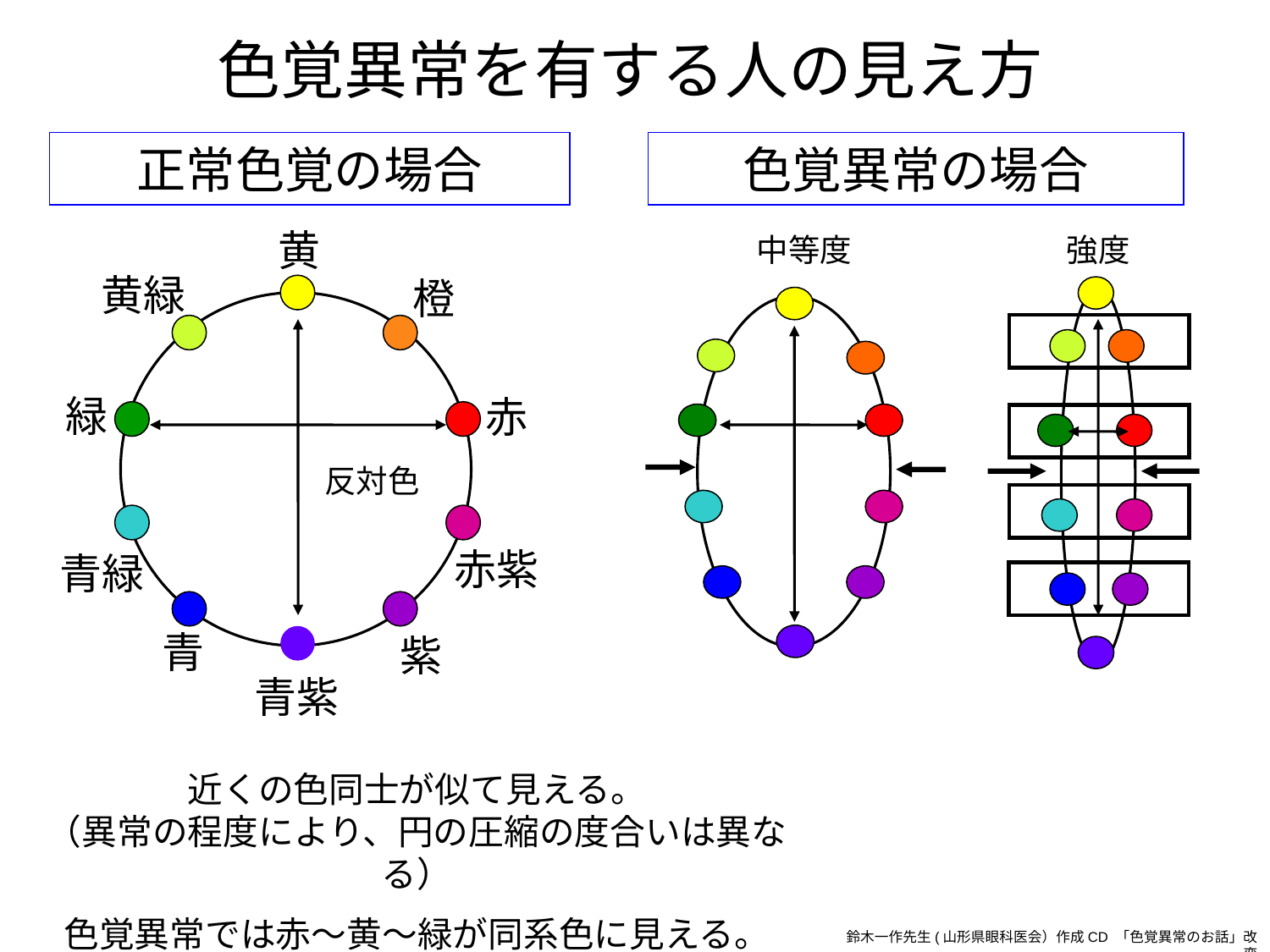

色覚異常を有する人の見え方
正常色覚の場合
色覚異常の場合
黄
中等度

強度

黄緑
橙

緑
赤

反対色

赤紫
青緑

青
紫

青紫
近くの色同士が似て見える。
（異常の程度により、円の圧縮の度合いは異なる）
色覚異常では赤～黄～緑が同系色に見える。
鈴木一作先生(山形県眼科医会）作成CD 「色覚異常のお話」改変